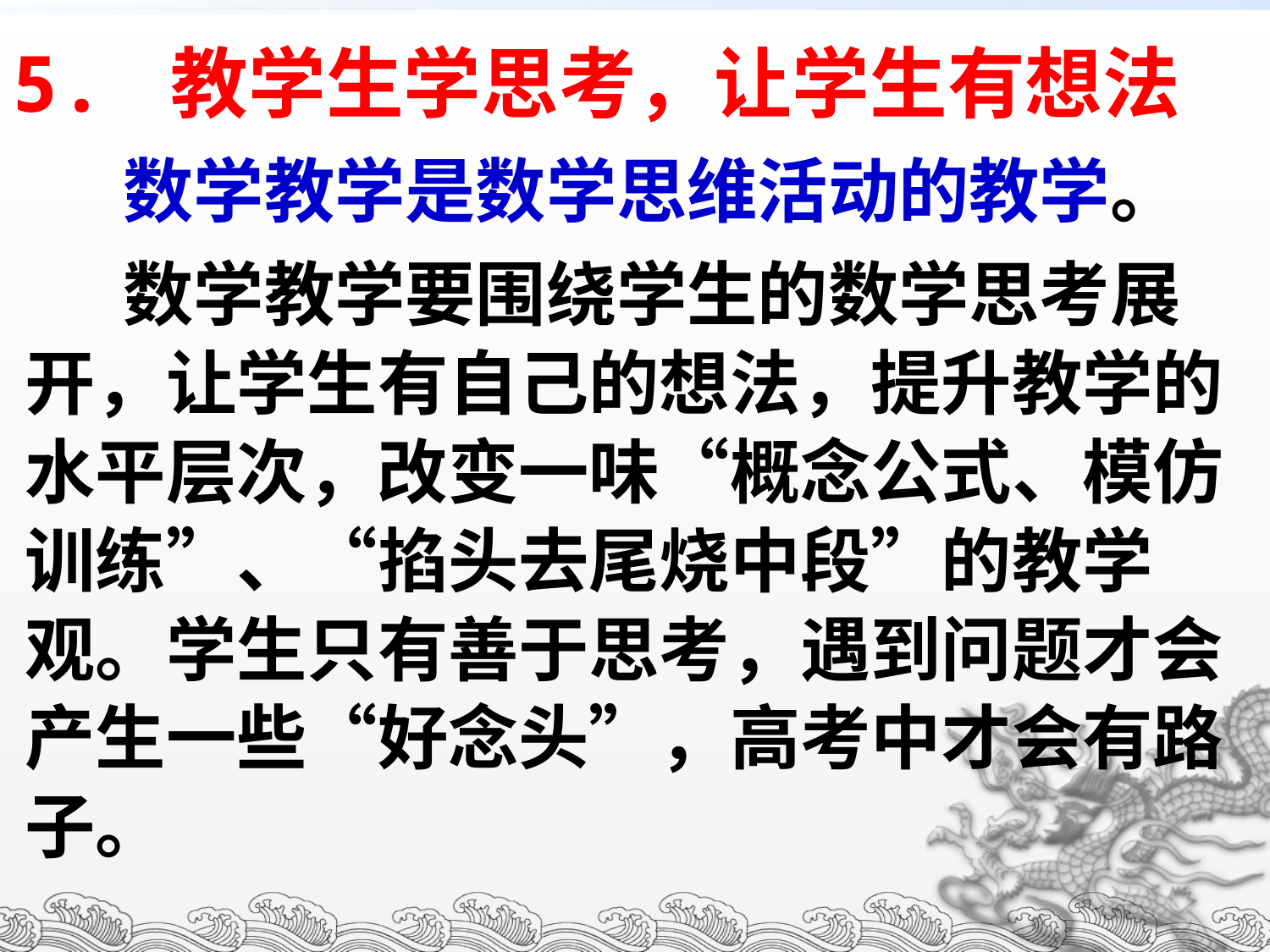

5. 教学生学思考，让学生有想法

# 数学教学是数学思维活动的教学。
        数学教学要围绕学生的数学思考展开，让学生有自己的想法，提升教学的水平层次，改变一味“概念公式、模仿训练”、“掐头去尾烧中段”的教学观。学生只有善于思考，遇到问题才会产生一些“好念头”，高考中才会有路子。